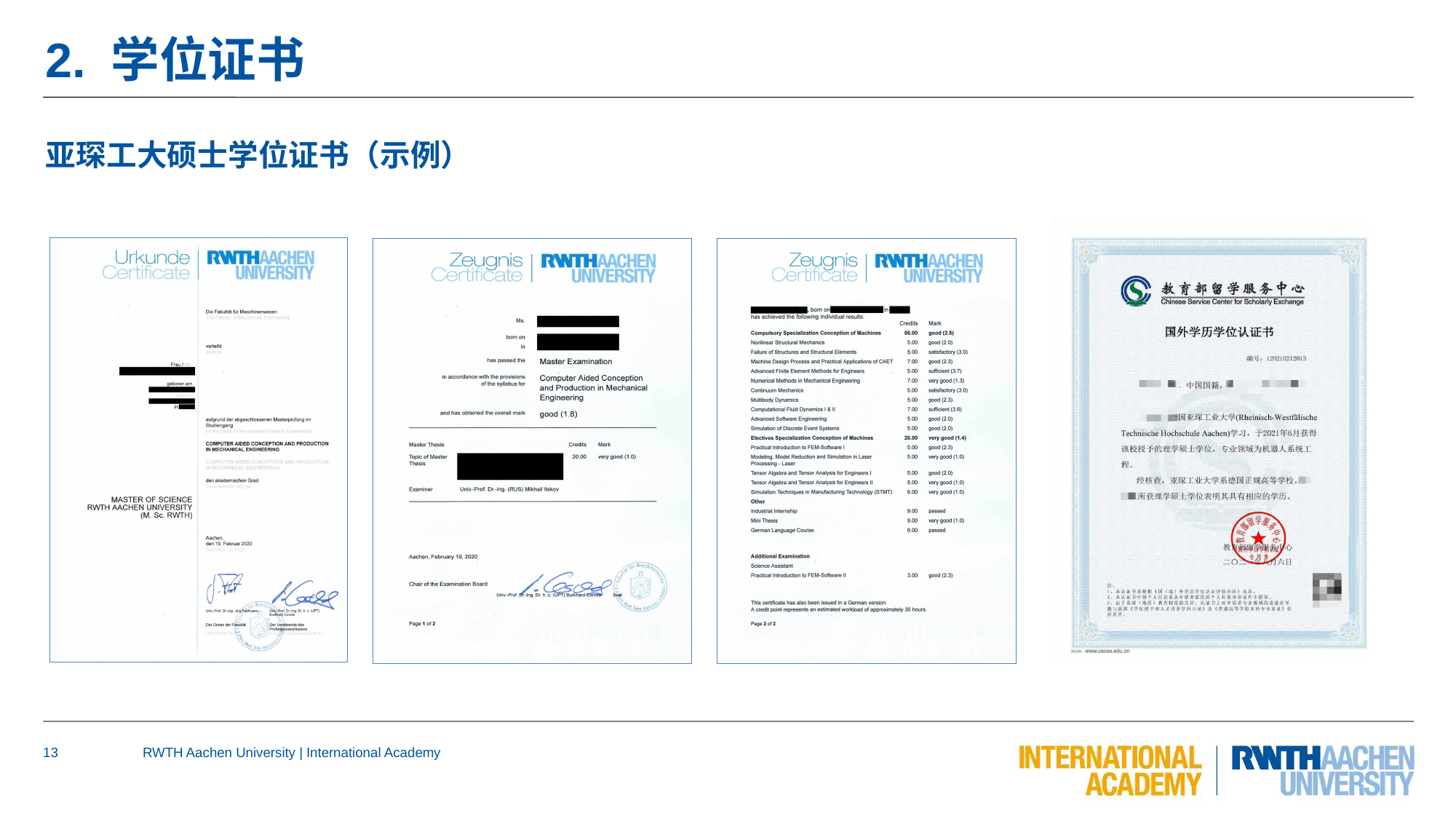

2. 学位证书
亚琛工大硕士学位证书（示例）

13
RWTH Aachen University | International Academy